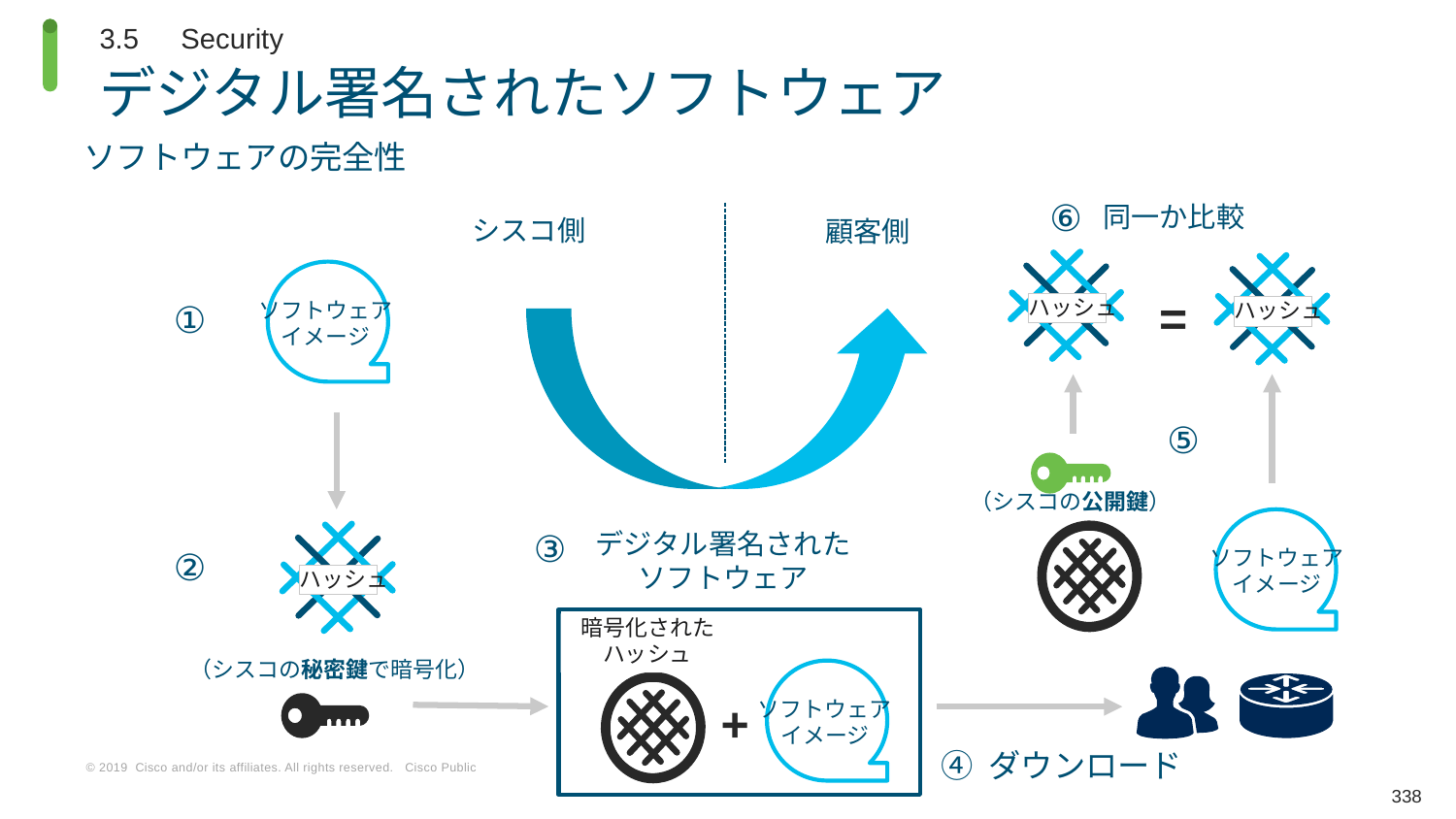

3.5　Security
# デジタル署名されたソフトウェア
ソフトウェアの完全性
⑥
同一か比較
シスコ側
顧客側

=
ソフトウェア
イメージ
①
ハッシュ
ハッシュ

⑤

（シスコの公開鍵）

デジタル署名された
ソフトウェア
③

ソフトウェア
イメージ
②
ハッシュ

暗号化された
ハッシュ
（シスコの秘密鍵で暗号化）

ソフトウェア
イメージ
+

④ ダウンロード
338